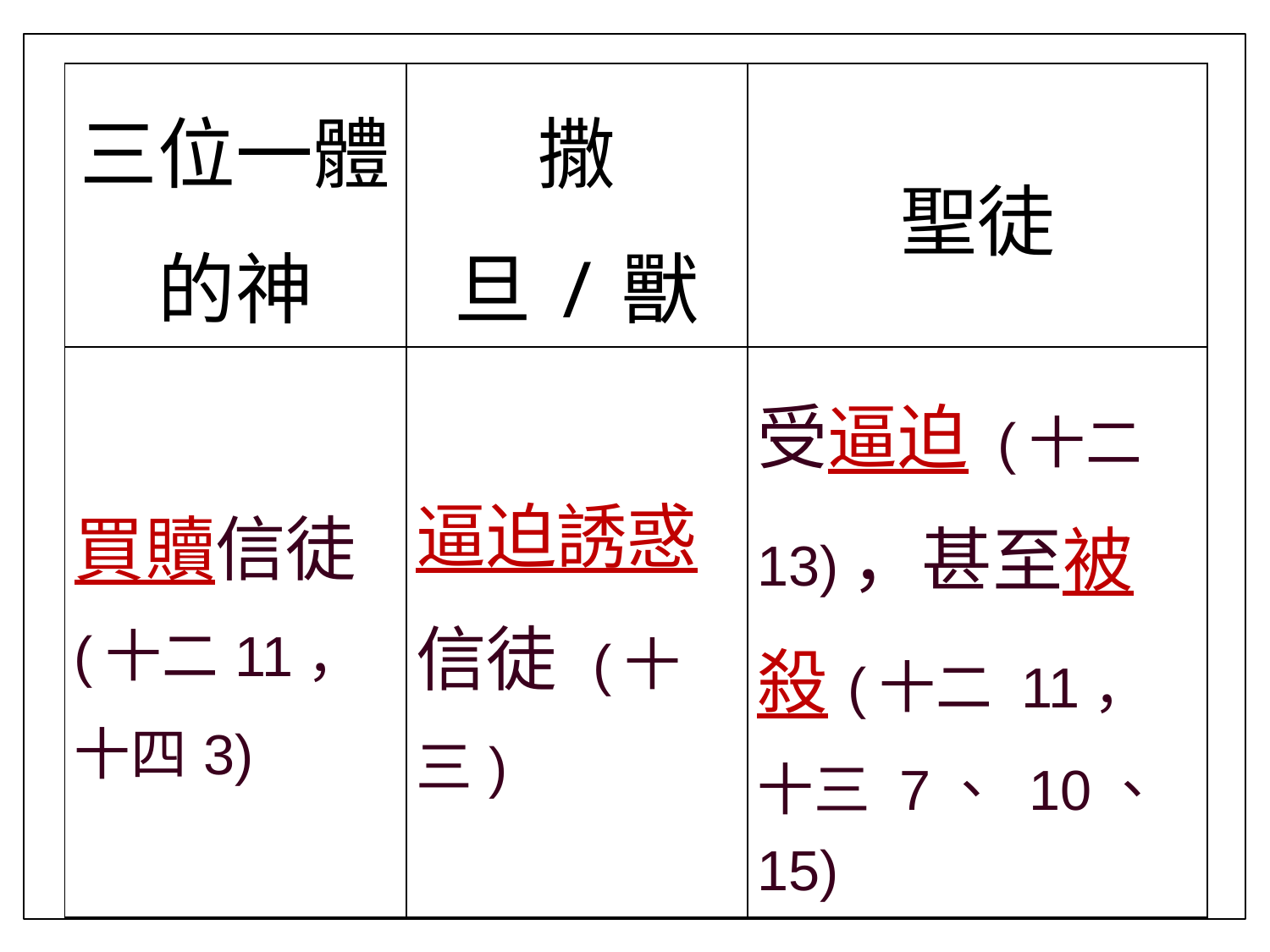

| 三位一體的神 | 撒旦/獸 | 聖徒 |
| --- | --- | --- |
| 買贖信徒 (十二11，十四3) | 逼迫誘惑信徒 (十三) | 受逼迫 (十二 13)，甚至被殺(十二 11，十三 7、 10、15) |